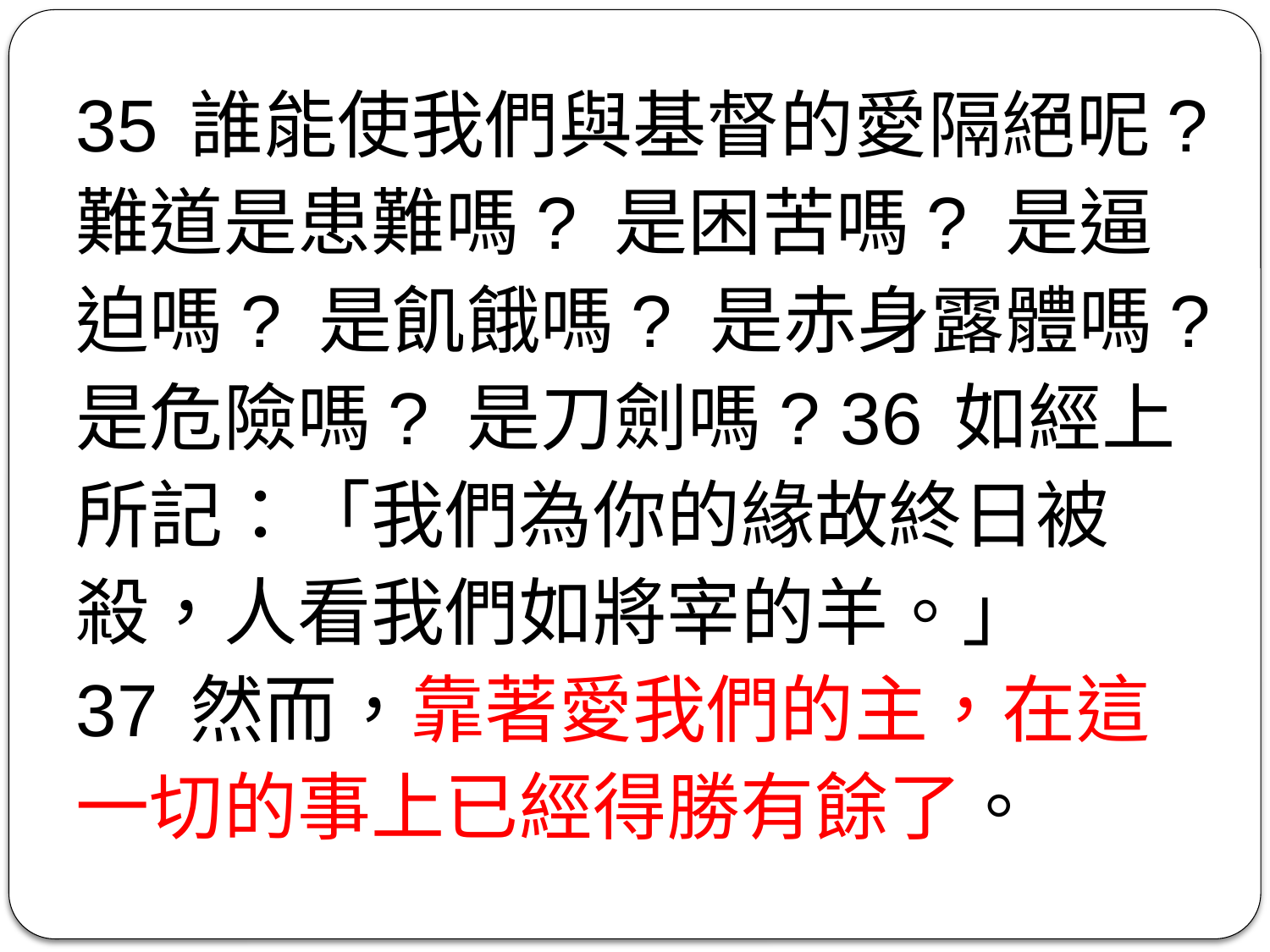

35 誰能使我們與基督的愛隔絕呢? 難道是患難嗎? 是困苦嗎? 是逼迫嗎? 是飢餓嗎? 是赤身露體嗎? 是危險嗎? 是刀劍嗎? 36 如經上所記：「我們為你的緣故終日被殺，人看我們如將宰的羊。」 37 然而，靠著愛我們的主，在這一切的事上已經得勝有餘了。